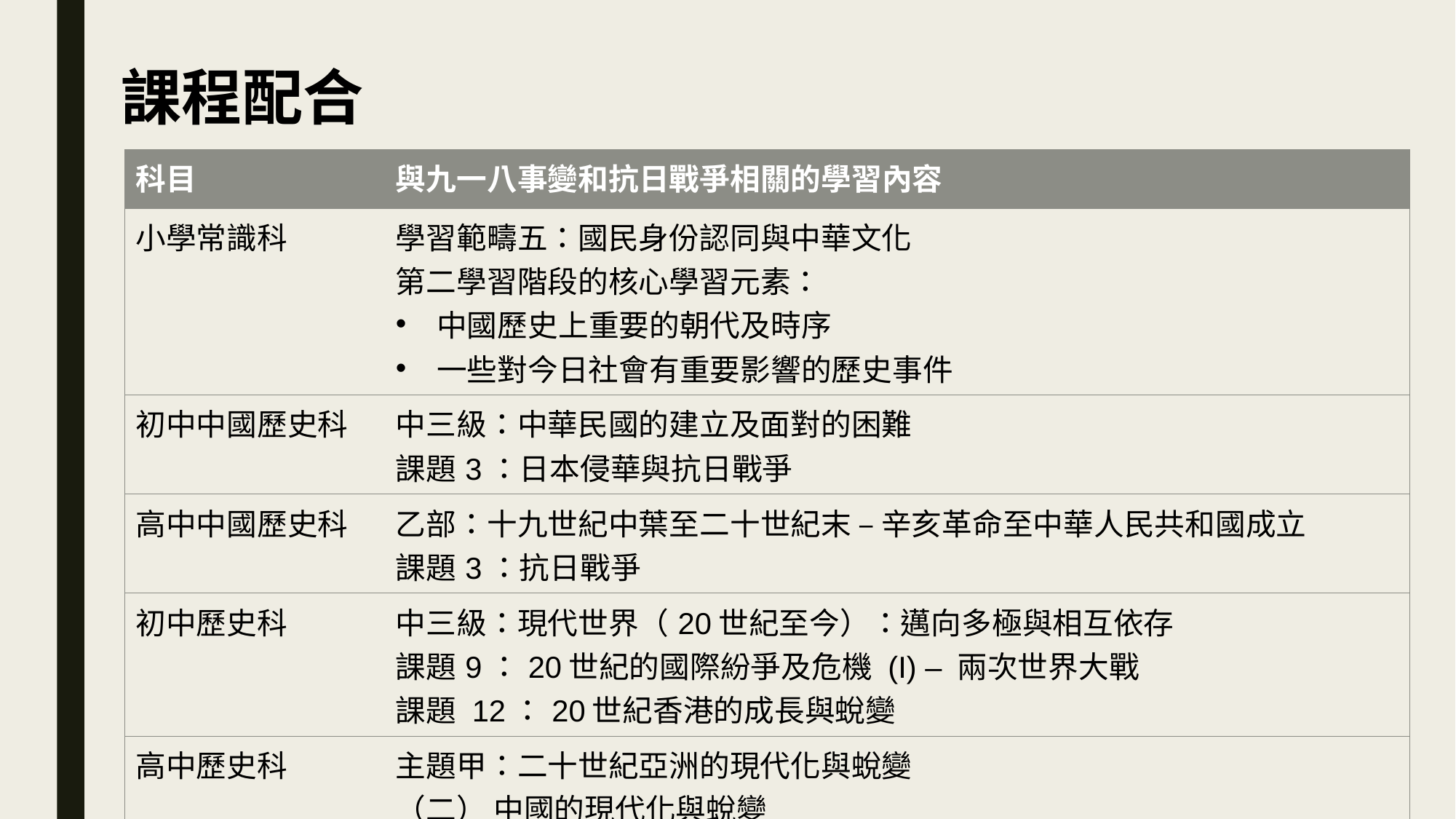

課程配合
| 科目 | 與九一八事變和抗日戰爭相關的學習內容 |
| --- | --- |
| 小學常識科 | 學習範疇五：國民身份認同與中華文化 第二學習階段的核心學習元素： 中國歷史上重要的朝代及時序 一些對今日社會有重要影響的歷史事件 |
| 初中中國歷史科 | 中三級：中華民國的建立及面對的困難 課題3：日本侵華與抗日戰爭 |
| 高中中國歷史科 | 乙部：十九世紀中葉至二十世紀末 – 辛亥革命至中華人民共和國成立 課題3：抗日戰爭 |
| 初中歷史科 | 中三級：現代世界（20世紀至今）：邁向多極與相互依存 課題9：20世紀的國際紛爭及危機 (I) – 兩次世界大戰 課題 12：20世紀香港的成長與蛻變 |
| 高中歷史科 | 主題甲：二十世紀亞洲的現代化與蛻變 （二） 中國的現代化與蛻變 （三） 日本及東南亞的現代化與蛻變 |